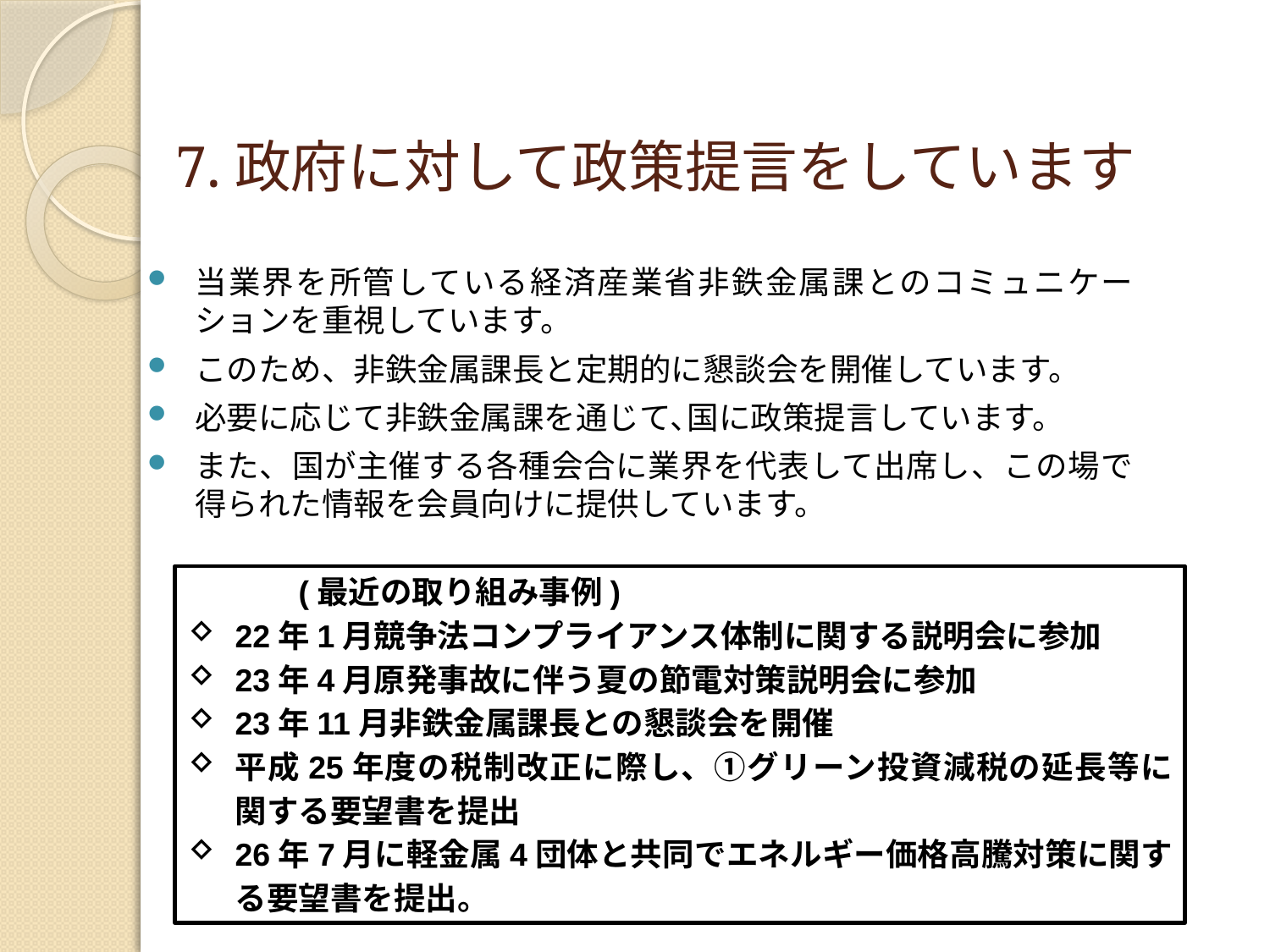

# 7.政府に対して政策提言をしています
当業界を所管している経済産業省非鉄金属課とのコミュニケーションを重視しています。
このため、非鉄金属課長と定期的に懇談会を開催しています。
必要に応じて非鉄金属課を通じて､国に政策提言しています。
また、国が主催する各種会合に業界を代表して出席し、この場で得られた情報を会員向けに提供しています。

(最近の取り組み事例)
22年1月競争法コンプライアンス体制に関する説明会に参加
23年4月原発事故に伴う夏の節電対策説明会に参加
23年11月非鉄金属課長との懇談会を開催
平成25年度の税制改正に際し、①グリーン投資減税の延長等に関する要望書を提出
26年7月に軽金属4団体と共同でエネルギー価格高騰対策に関する要望書を提出。